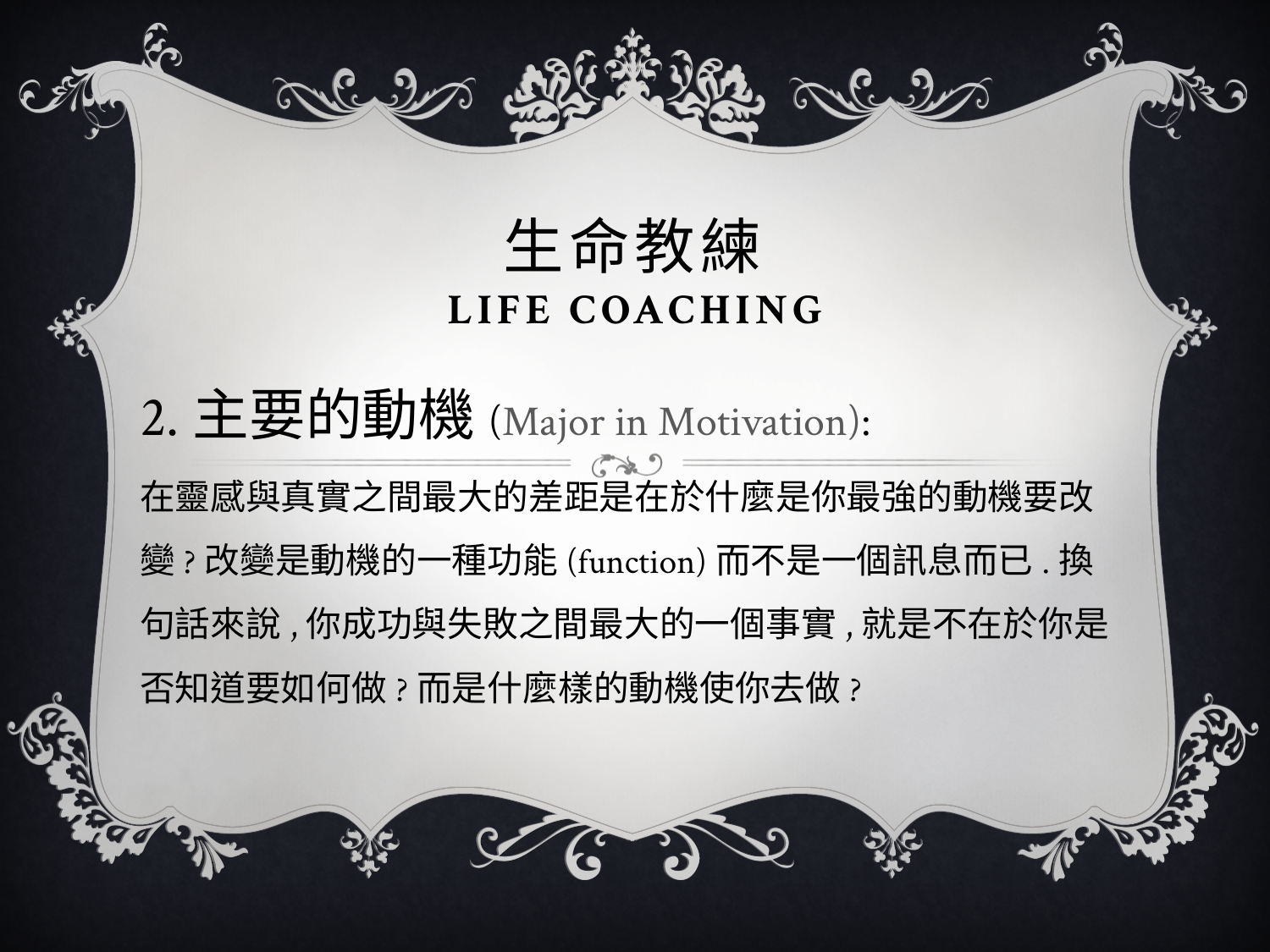

# 生命教練 Life coaching
2.主要的動機(Major in Motivation):
在靈感與真實之間最大的差距是在於什麼是你最強的動機要改變?改變是動機的一種功能(function)而不是一個訊息而已.換句話來說,你成功與失敗之間最大的一個事實,就是不在於你是否知道要如何做?而是什麼樣的動機使你去做?